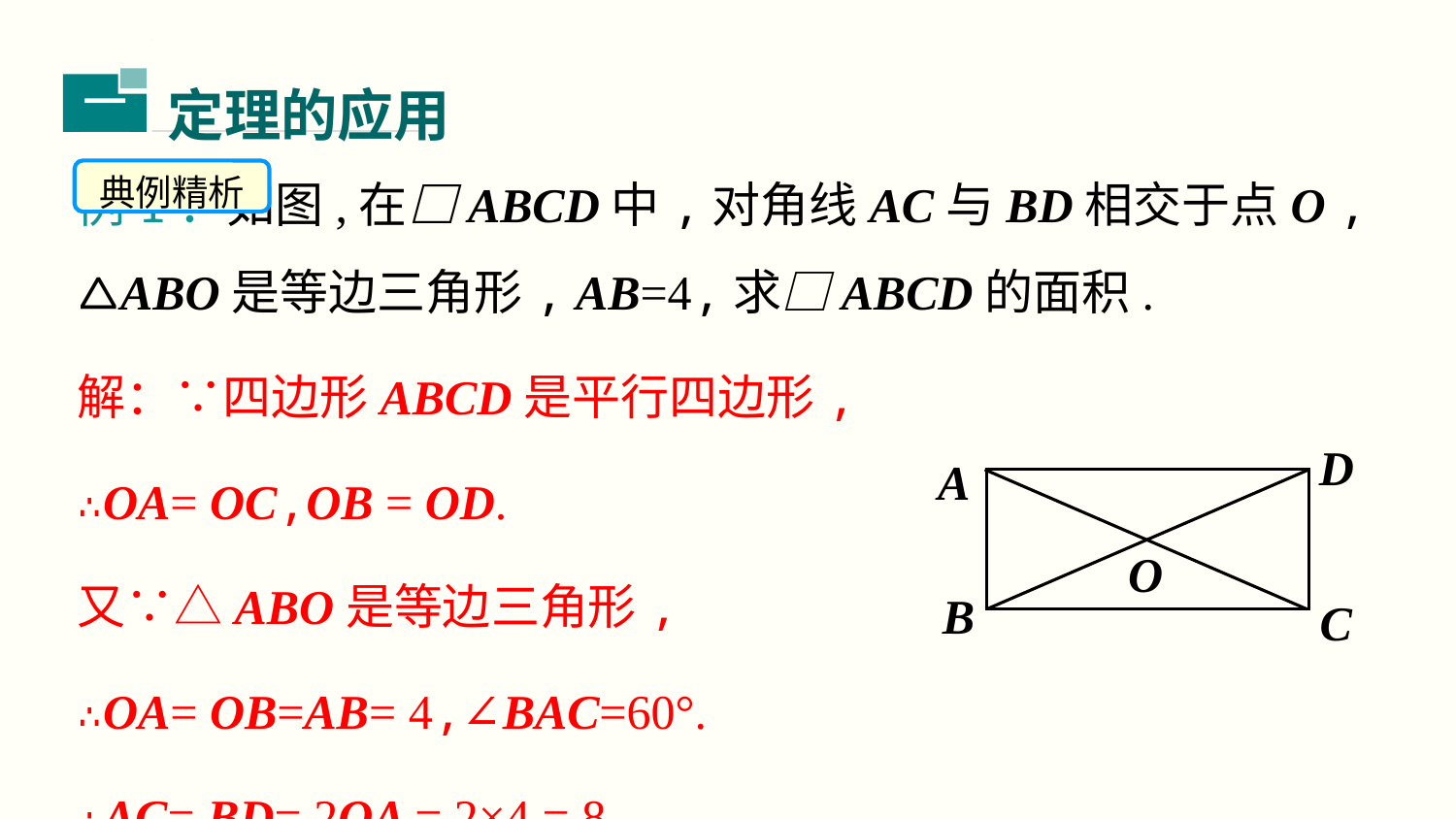

定理的应用
二

例1：如图,在□ABCD中,对角线AC与BD相交于点O , △ABO是等边三角形, AB=4,求□ABCD的面积.
解：∵四边形ABCD是平行四边形,
∴OA= OC,OB = OD.
又∵△ABO是等边三角形,
∴OA= OB=AB= 4,∠BAC=60°.
∴AC= BD= 2OA = 2×4 = 8.
典例精析
D
A

O
B
C